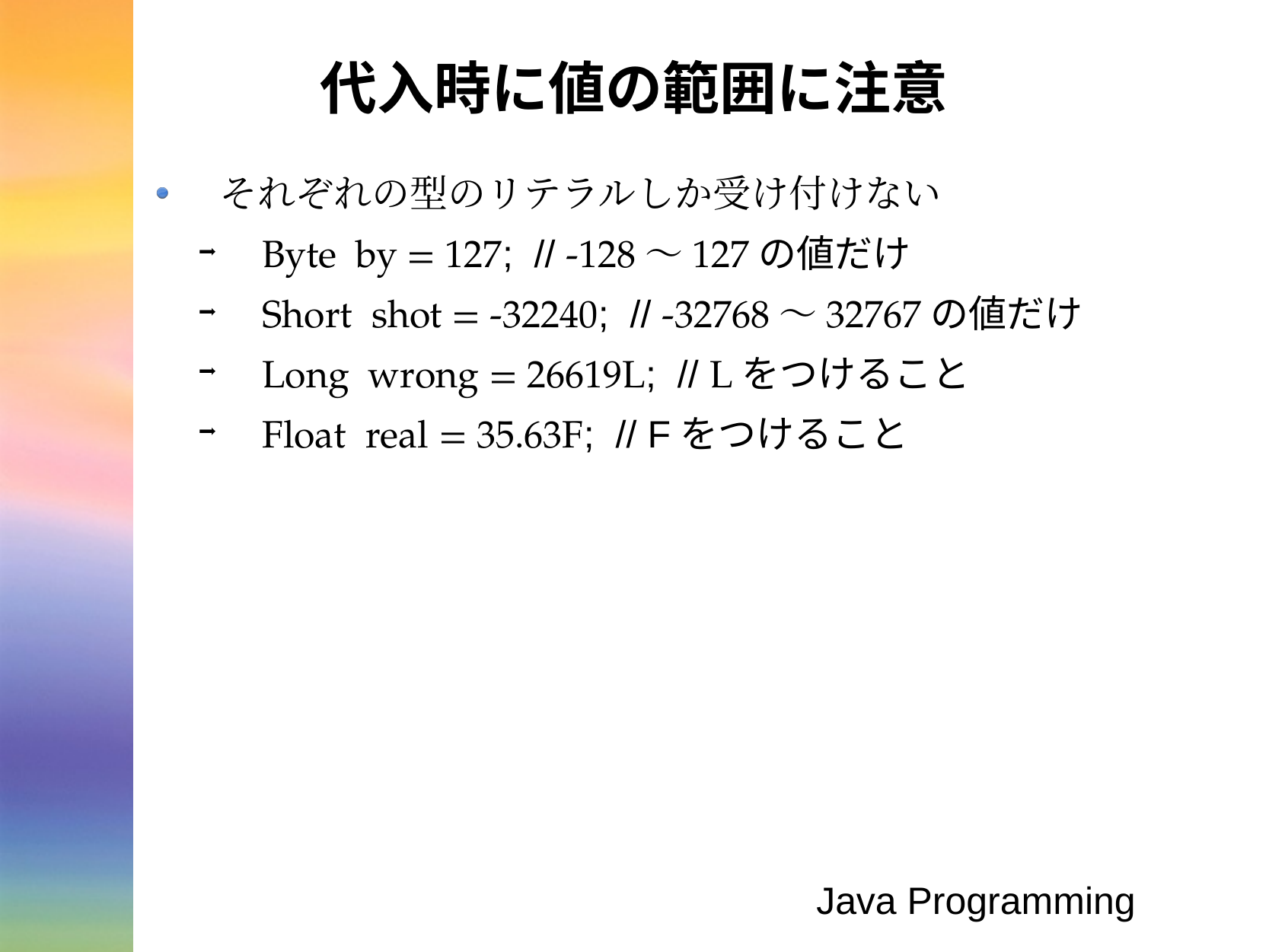

# 代入時に値の範囲に注意
それぞれの型のリテラルしか受け付けない
Byte  by = 127;  // -128〜127の値だけ
Short  shot = -32240;  // -32768〜32767の値だけ
Long  wrong = 26619L;  // Lをつけること
Float  real = 35.63F;  // Fをつけること